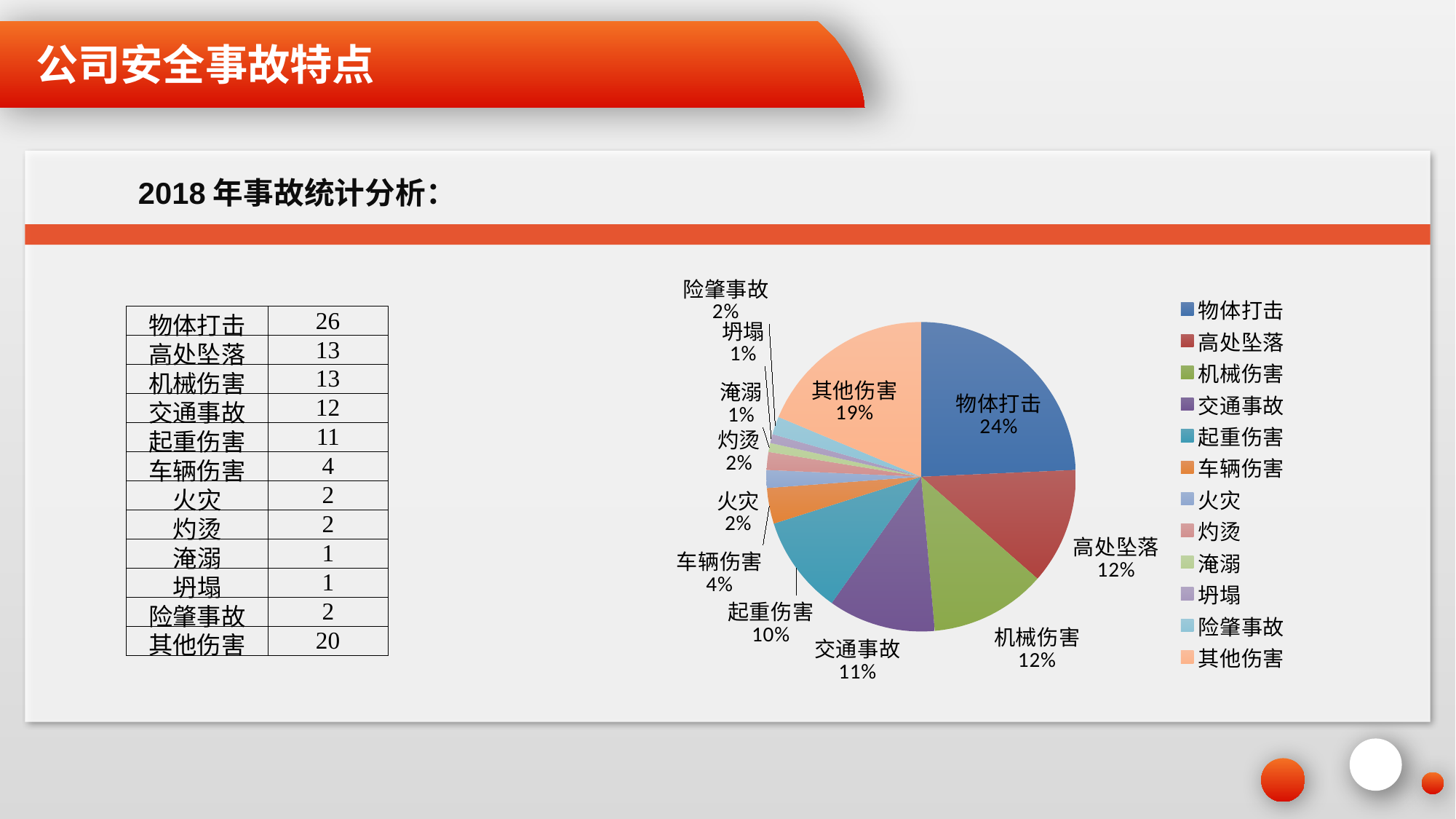

公司安全事故特点

2018年事故统计分析：

### Chart

| Category |  |
|---|---|
| 物体打击 | 26.0 |
| 高处坠落 | 13.0 |
| 机械伤害 | 13.0 |
| 交通事故 | 12.0 |
| 起重伤害 | 11.0 |
| 车辆伤害 | 4.0 |
| 火灾 | 2.0 |
| 灼烫 | 2.0 |
| 淹溺 | 1.0 |
| 坍塌 | 1.0 |
| 险肇事故 | 2.0 |
| 其他伤害 | 20.0 |
| 物体打击 | 26 |
| --- | --- |
| 高处坠落 | 13 |
| 机械伤害 | 13 |
| 交通事故 | 12 |
| 起重伤害 | 11 |
| 车辆伤害 | 4 |
| 火灾 | 2 |
| 灼烫 | 2 |
| 淹溺 | 1 |
| 坍塌 | 1 |
| 险肇事故 | 2 |
| 其他伤害 | 20 |